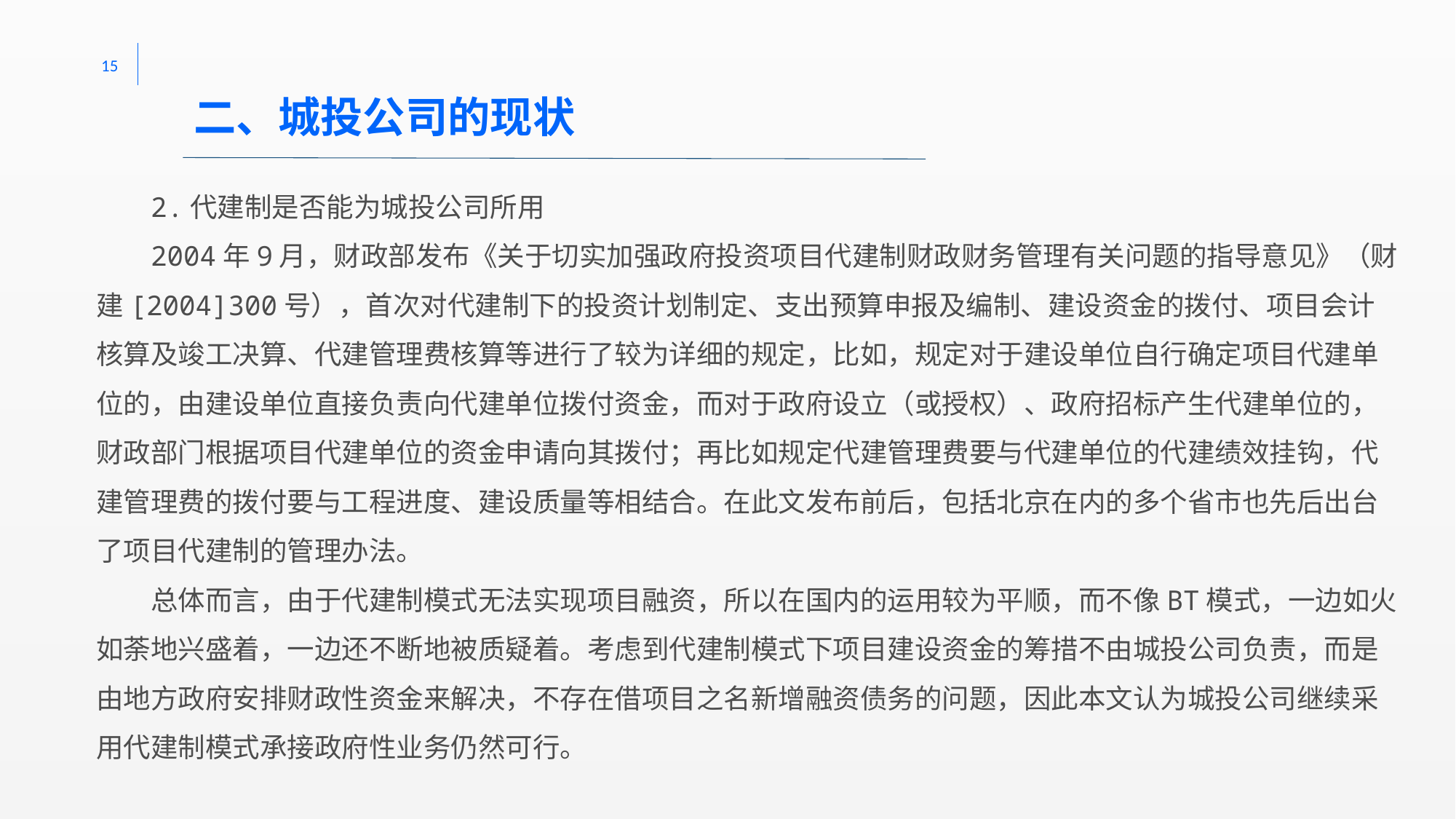

二、城投公司的现状

2.代建制是否能为城投公司所用
2004年9月，财政部发布《关于切实加强政府投资项目代建制财政财务管理有关问题的指导意见》（财建[2004]300号），首次对代建制下的投资计划制定、支出预算申报及编制、建设资金的拨付、项目会计核算及竣工决算、代建管理费核算等进行了较为详细的规定，比如，规定对于建设单位自行确定项目代建单位的，由建设单位直接负责向代建单位拨付资金，而对于政府设立（或授权）、政府招标产生代建单位的，财政部门根据项目代建单位的资金申请向其拨付；再比如规定代建管理费要与代建单位的代建绩效挂钩，代建管理费的拨付要与工程进度、建设质量等相结合。在此文发布前后，包括北京在内的多个省市也先后出台了项目代建制的管理办法。
总体而言，由于代建制模式无法实现项目融资，所以在国内的运用较为平顺，而不像BT模式，一边如火如荼地兴盛着，一边还不断地被质疑着。考虑到代建制模式下项目建设资金的筹措不由城投公司负责，而是由地方政府安排财政性资金来解决，不存在借项目之名新增融资债务的问题，因此本文认为城投公司继续采用代建制模式承接政府性业务仍然可行。